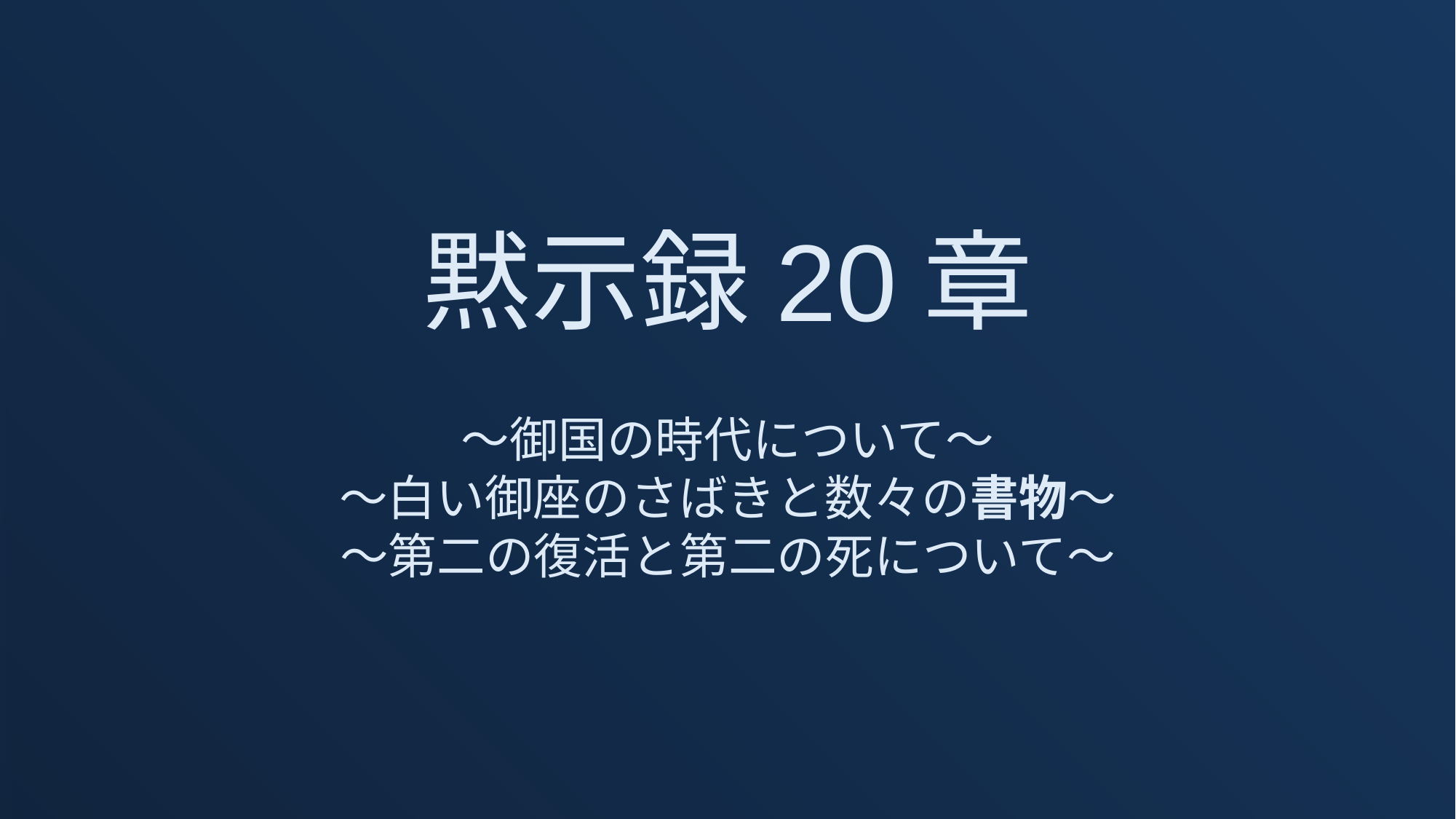

黙示録20章

～御国の時代について～
～白い御座のさばきと数々の書物～
～第二の復活と第二の死について～